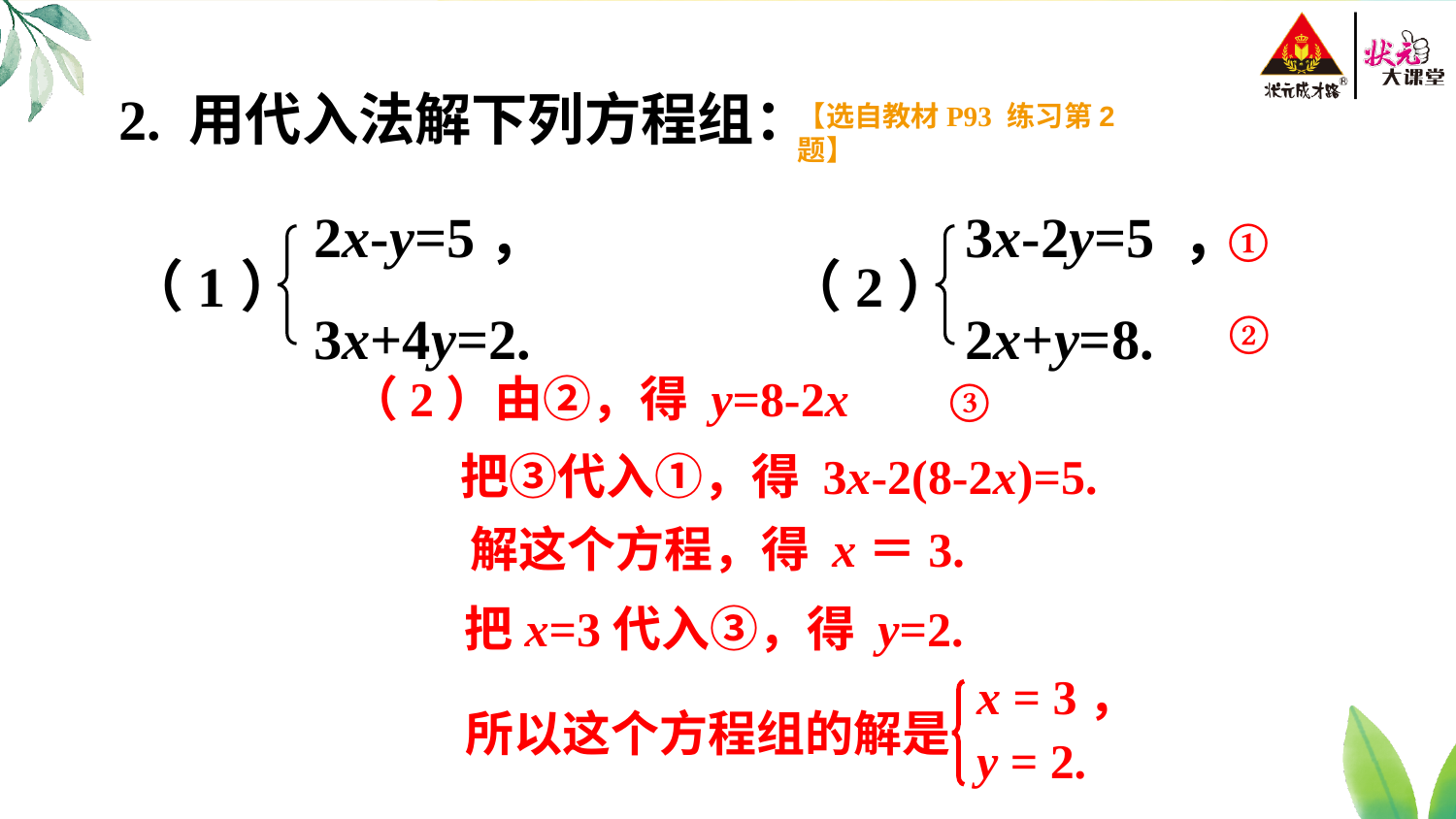

2. 用代入法解下列方程组：
【选自教材P93 练习第2题】
3x-2y=5 ，
2x+y=8.

（2）
2x-y=5，
3x+4y=2.

（1）
①
②
（2）由②，得 y=8-2x
③
把③代入①，得 3x-2(8-2x)=5.
 解这个方程，得 x＝3.
  把x=3代入③，得 y=2.
 x = 3，
 y = 2.

 所以这个方程组的解是